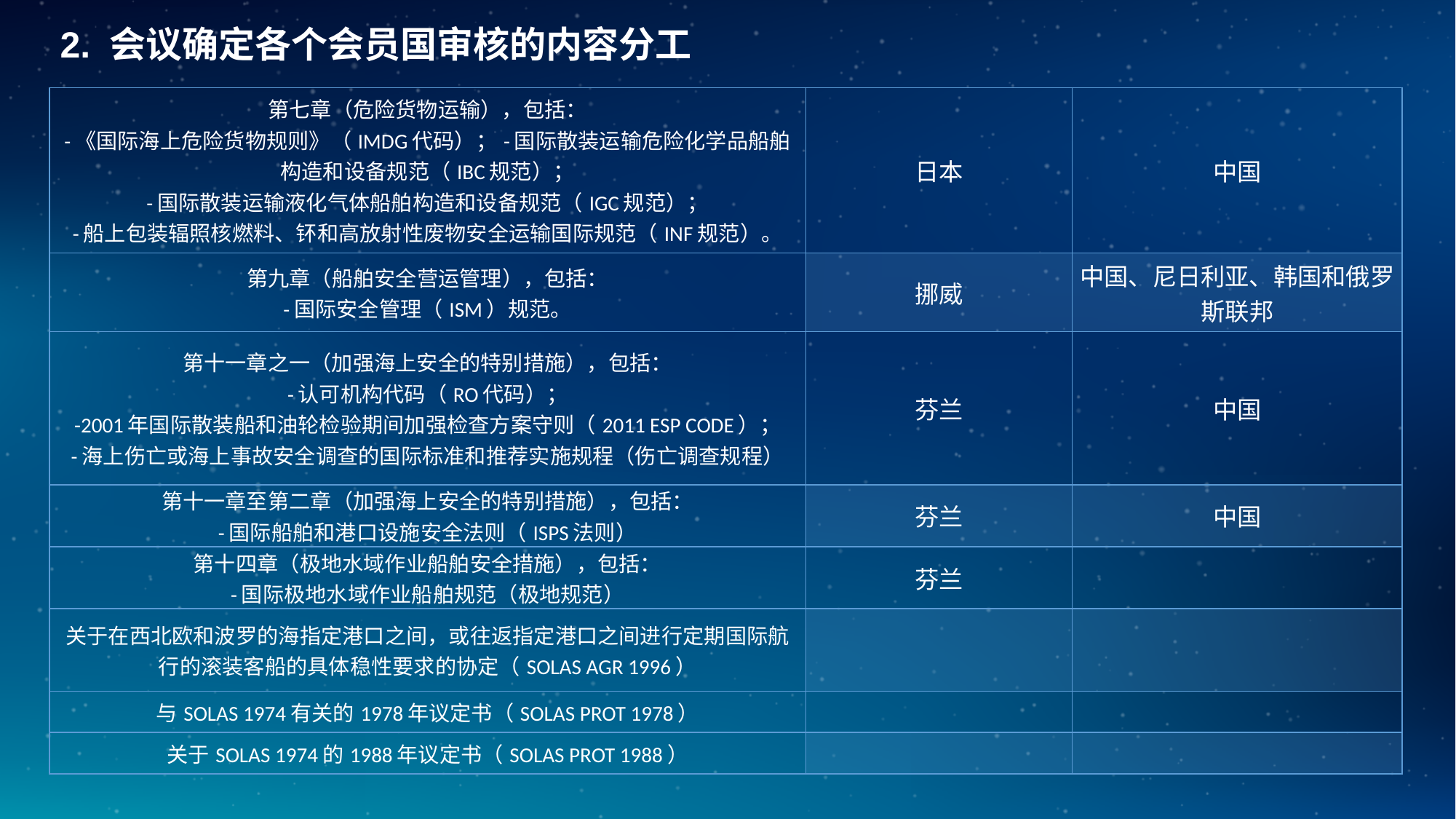

2. 会议确定各个会员国审核的内容分工
| 第七章（危险货物运输），包括： -《国际海上危险货物规则》（IMDG代码）；-国际散装运输危险化学品船舶构造和设备规范（IBC规范）； -国际散装运输液化气体船舶构造和设备规范（IGC规范）； -船上包装辐照核燃料、钚和高放射性废物安全运输国际规范（INF规范）。 | 日本 | 中国 |
| --- | --- | --- |
| 第九章（船舶安全营运管理），包括： -国际安全管理（ISM）规范。 | 挪威 | 中国、尼日利亚、韩国和俄罗斯联邦 |
| 第十一章之一（加强海上安全的特别措施），包括： -认可机构代码（RO代码）； -2001年国际散装船和油轮检验期间加强检查方案守则（2011 ESP CODE）； -海上伤亡或海上事故安全调查的国际标准和推荐实施规程（伤亡调查规程） | 芬兰 | 中国 |
| 第十一章至第二章（加强海上安全的特别措施），包括： -国际船舶和港口设施安全法则（ISPS法则） | 芬兰 | 中国 |
| 第十四章（极地水域作业船舶安全措施），包括： -国际极地水域作业船舶规范（极地规范） | 芬兰 |  |
| 关于在西北欧和波罗的海指定港口之间，或往返指定港口之间进行定期国际航行的滚装客船的具体稳性要求的协定（SOLAS AGR 1996） |  |  |
| 与SOLAS 1974有关的1978年议定书（SOLAS PROT 1978） |  |  |
| 关于SOLAS 1974的1988年议定书（SOLAS PROT 1988） |  |  |